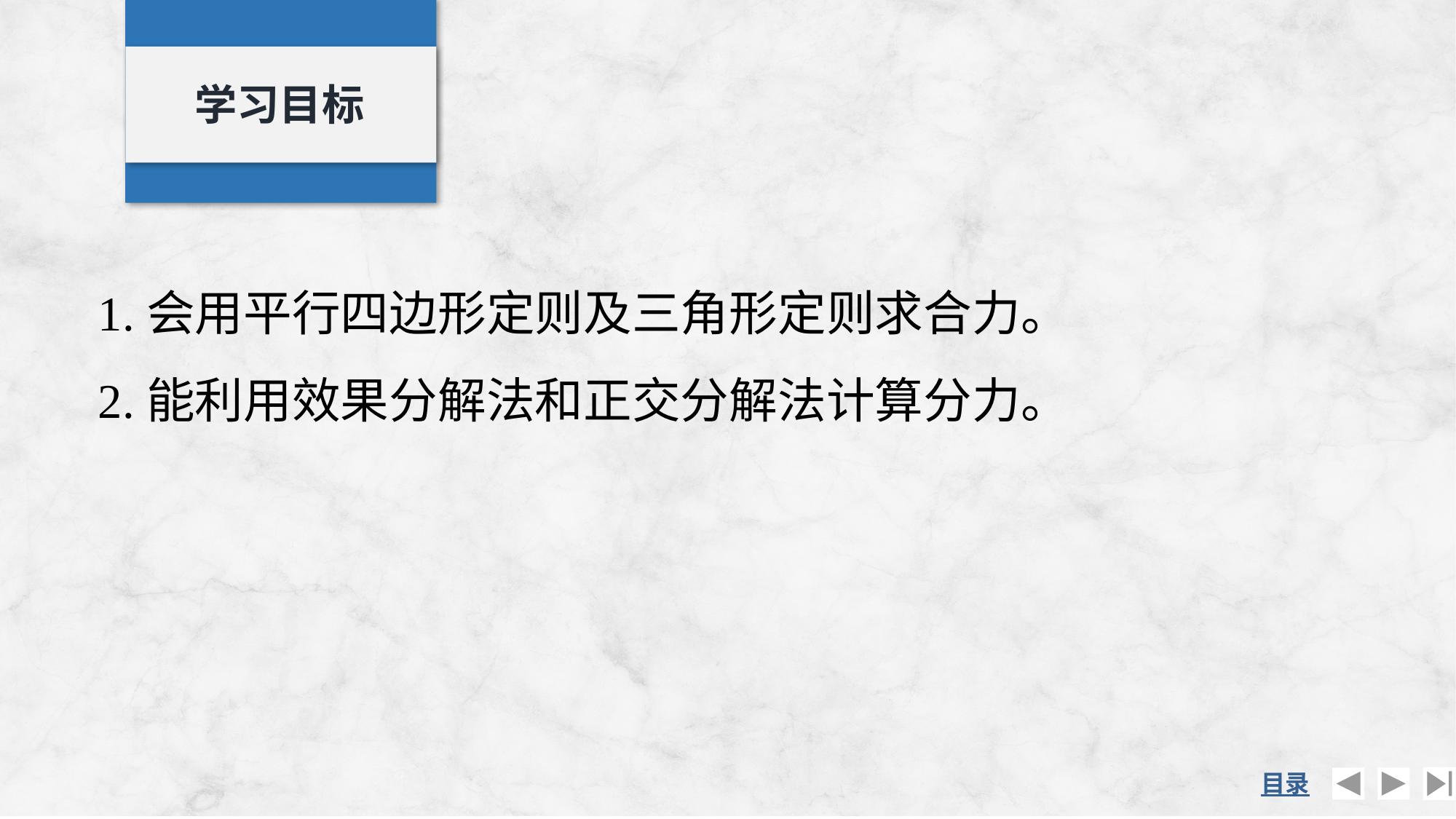

学习目标
1.会用平行四边形定则及三角形定则求合力。
2.能利用效果分解法和正交分解法计算分力。